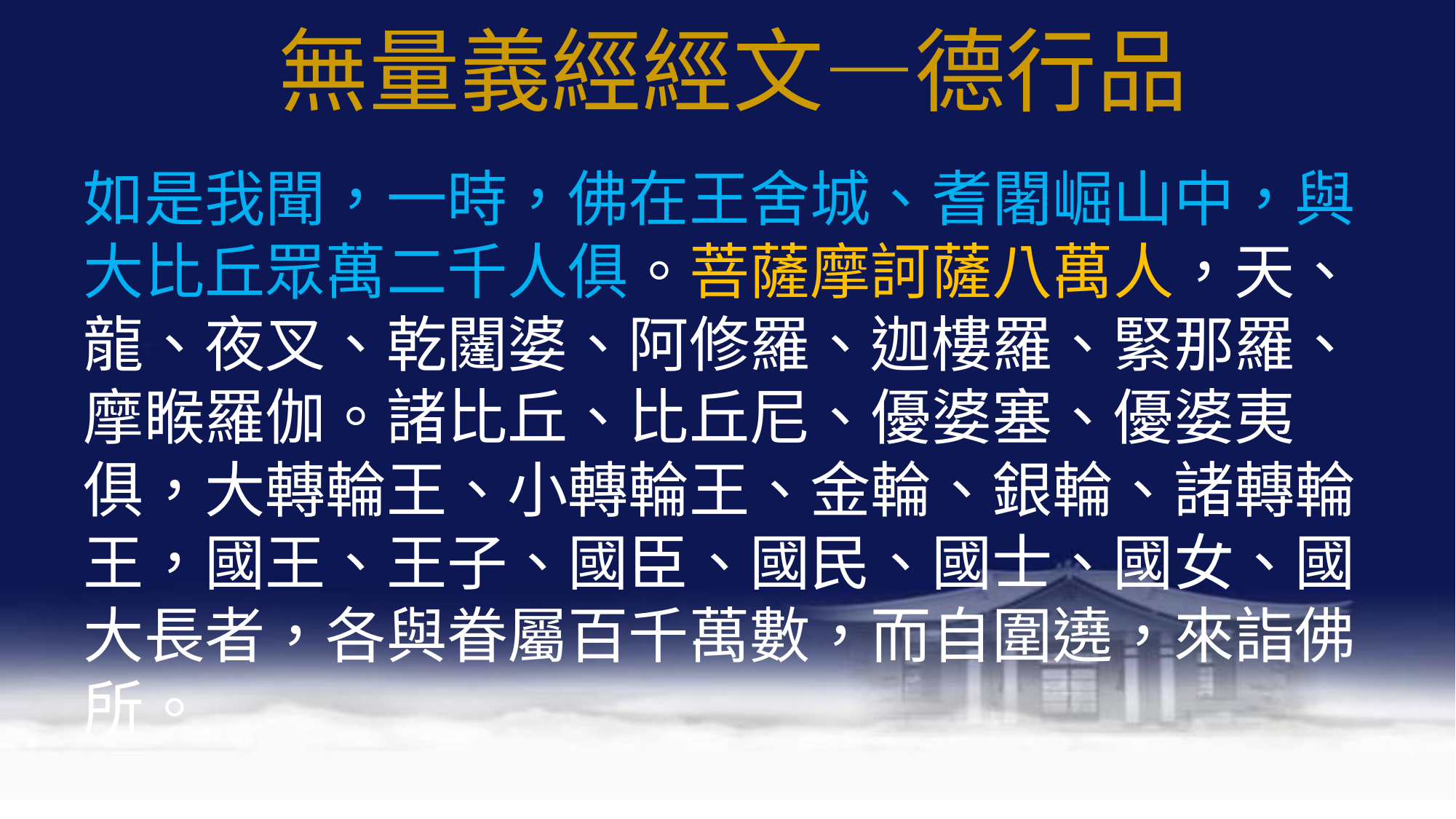

# 無量義經經文—德行品
如是我聞，一時，佛在王舍城、耆闍崛山中，與大比丘眾萬二千人俱。菩薩摩訶薩八萬人，天、龍、夜叉、乾闥婆、阿修羅、迦樓羅、緊那羅、摩睺羅伽。諸比丘、比丘尼、優婆塞、優婆夷俱，大轉輪王、小轉輪王、金輪、銀輪、諸轉輪王，國王、王子、國臣、國民、國士、國女、國大長者，各與眷屬百千萬數，而自圍遶，來詣佛所。